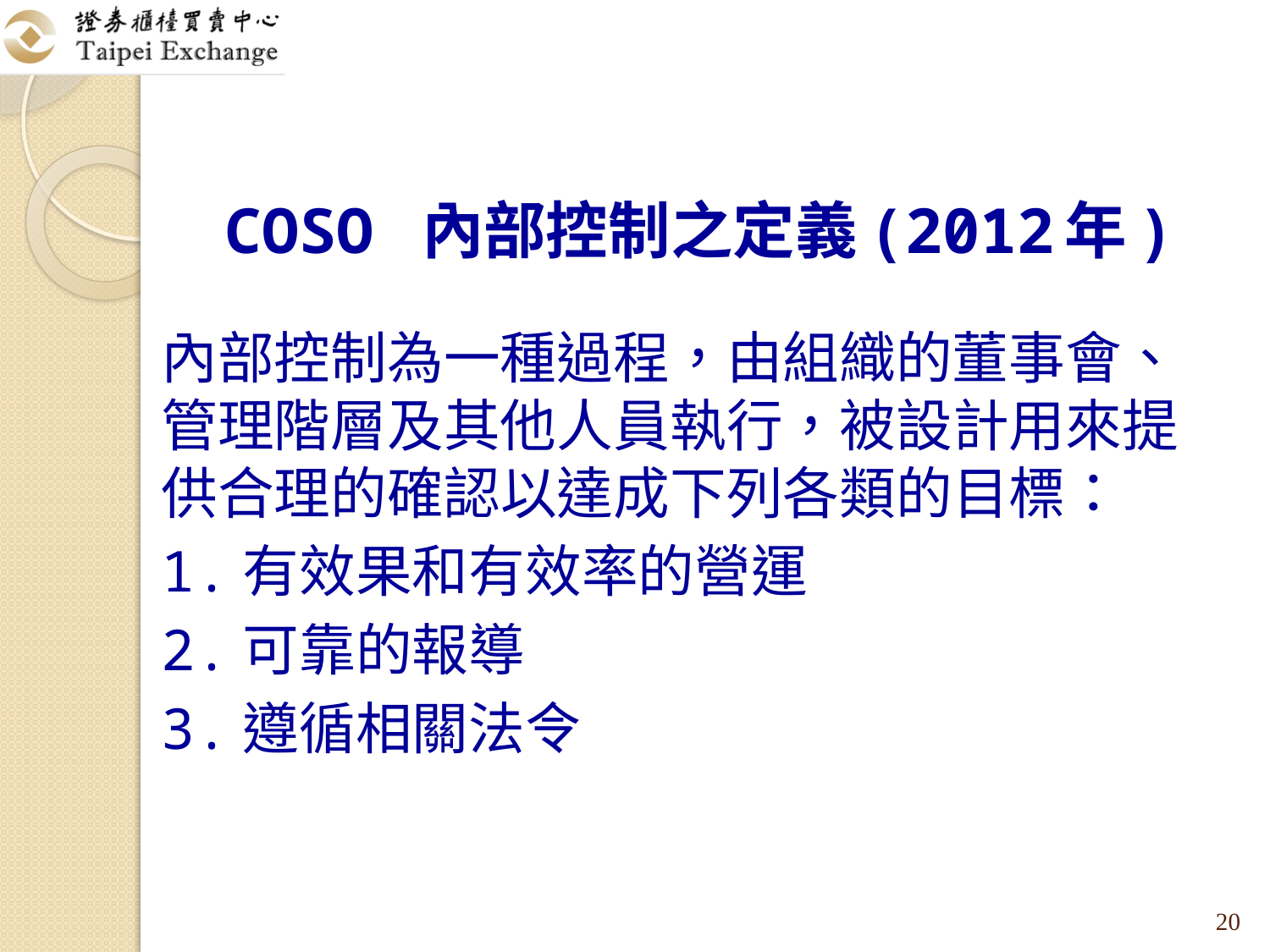

# COSO 內部控制之定義(2012年)

內部控制為一種過程，由組織的董事會、管理階層及其他人員執行，被設計用來提供合理的確認以達成下列各類的目標：
1.有效果和有效率的營運
2.可靠的報導
3.遵循相關法令
20